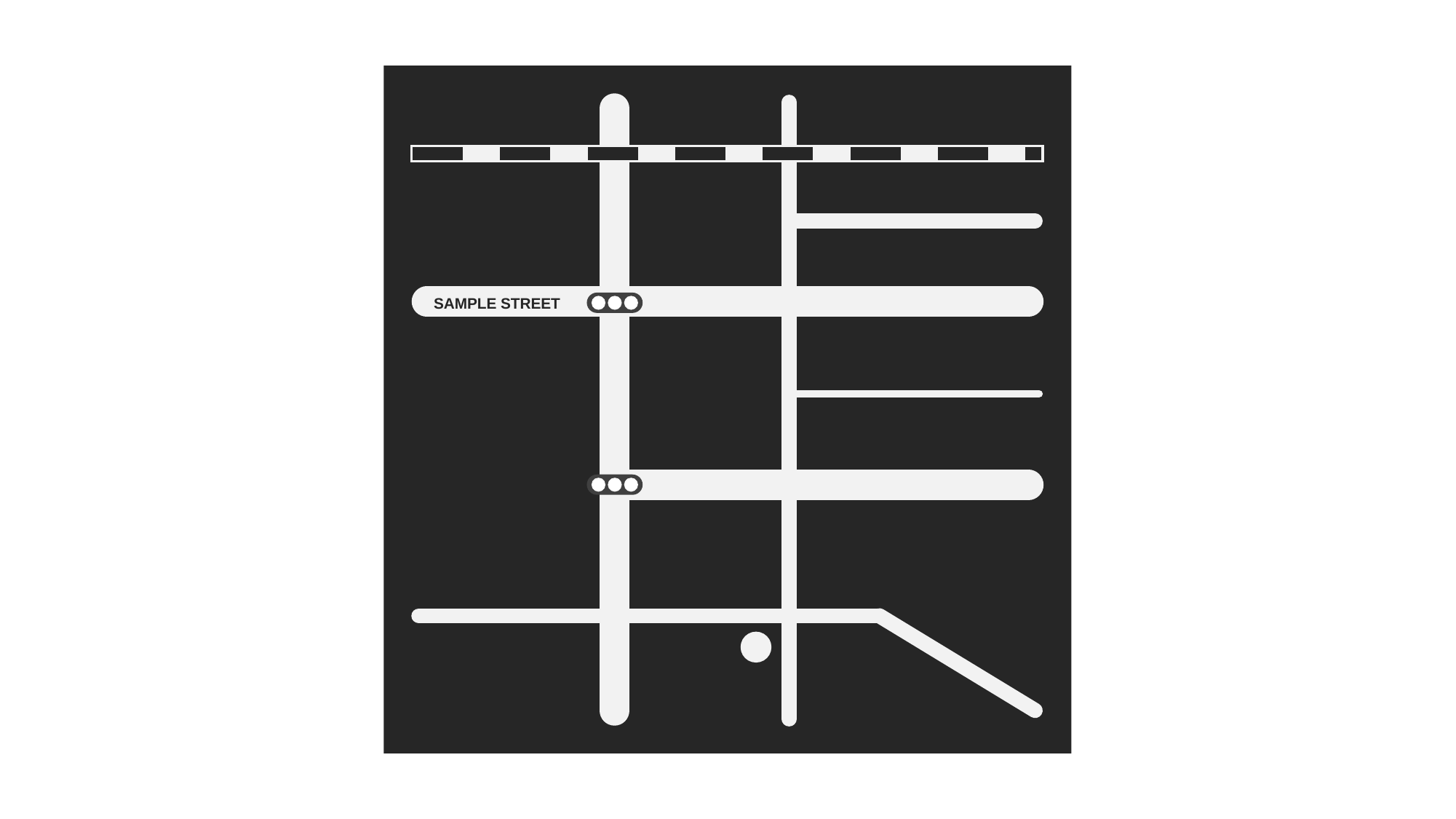

SAMPLE STREET

●○○市役所
●○○ホテル

●○○ビル
ガソリン●
スタンド